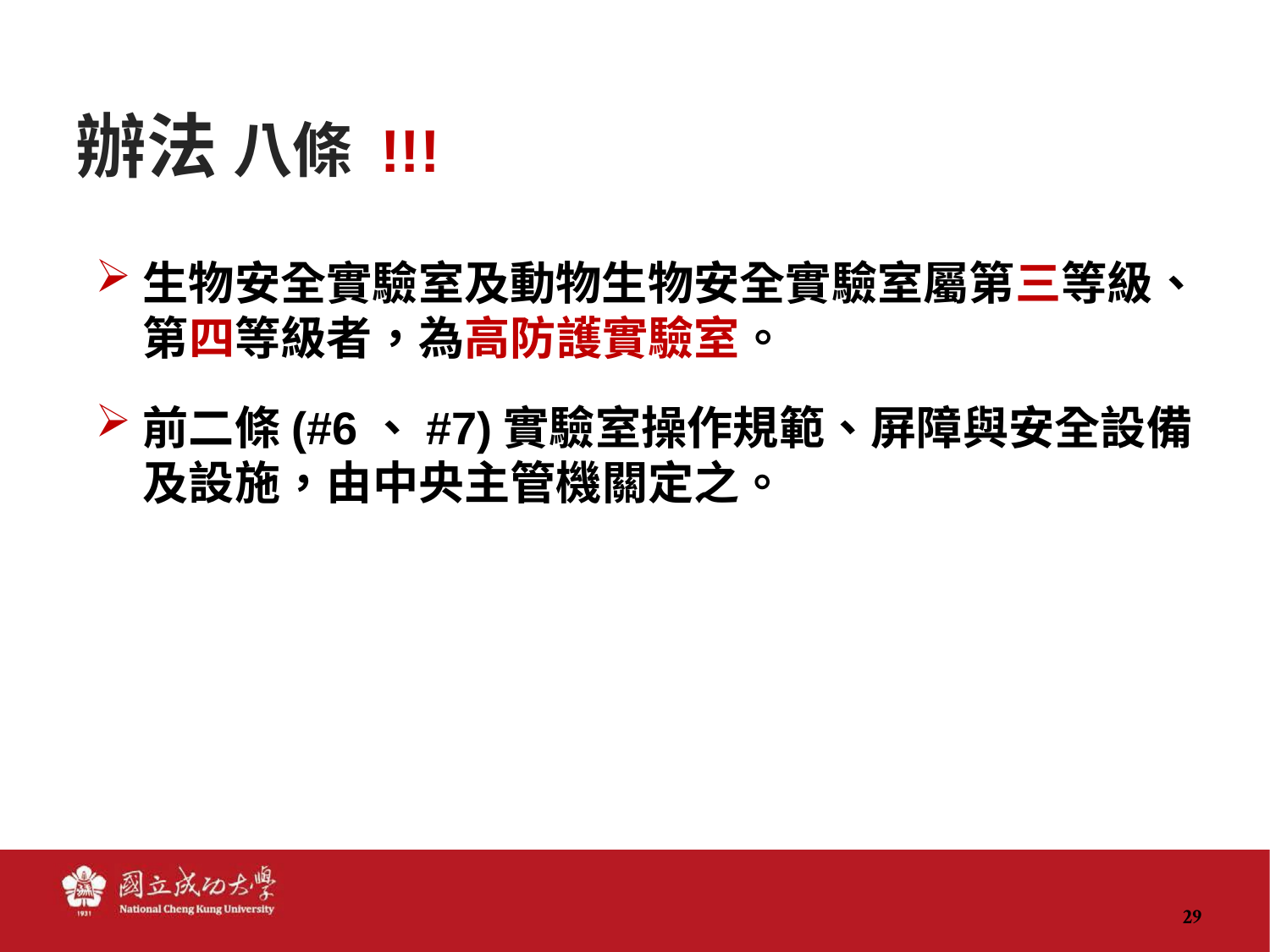

辦法 八條 !!!
生物安全實驗室及動物生物安全實驗室屬第三等級、第四等級者，為高防護實驗室。
前二條(#6、#7)實驗室操作規範、屏障與安全設備及設施，由中央主管機關定之。

29